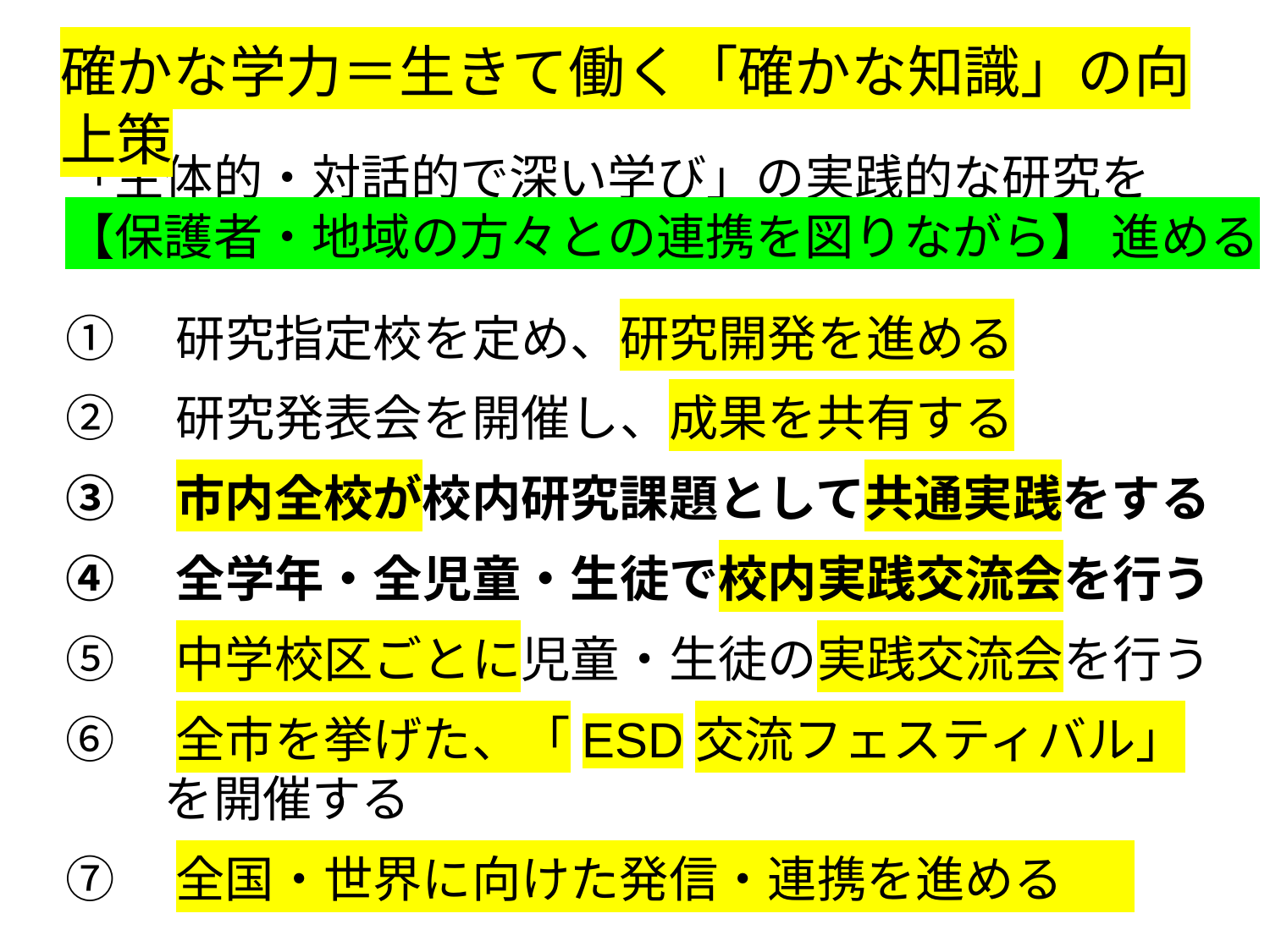

確かな学力＝生きて働く「確かな知識」の向上策
「主体的・対話的で深い学び」の実践的な研究を
【保護者・地域の方々との連携を図りながら】 進める

①　研究指定校を定め、研究開発を進める

②　研究発表会を開催し、成果を共有する

③　市内全校が校内研究課題として共通実践をする

④　全学年・全児童・生徒で校内実践交流会を行う

⑤　中学校区ごとに児童・生徒の実践交流会を行う

⑥　全市を挙げた、「ESD交流フェスティバル」
　　を開催する

⑦　全国・世界に向けた発信・連携を進める